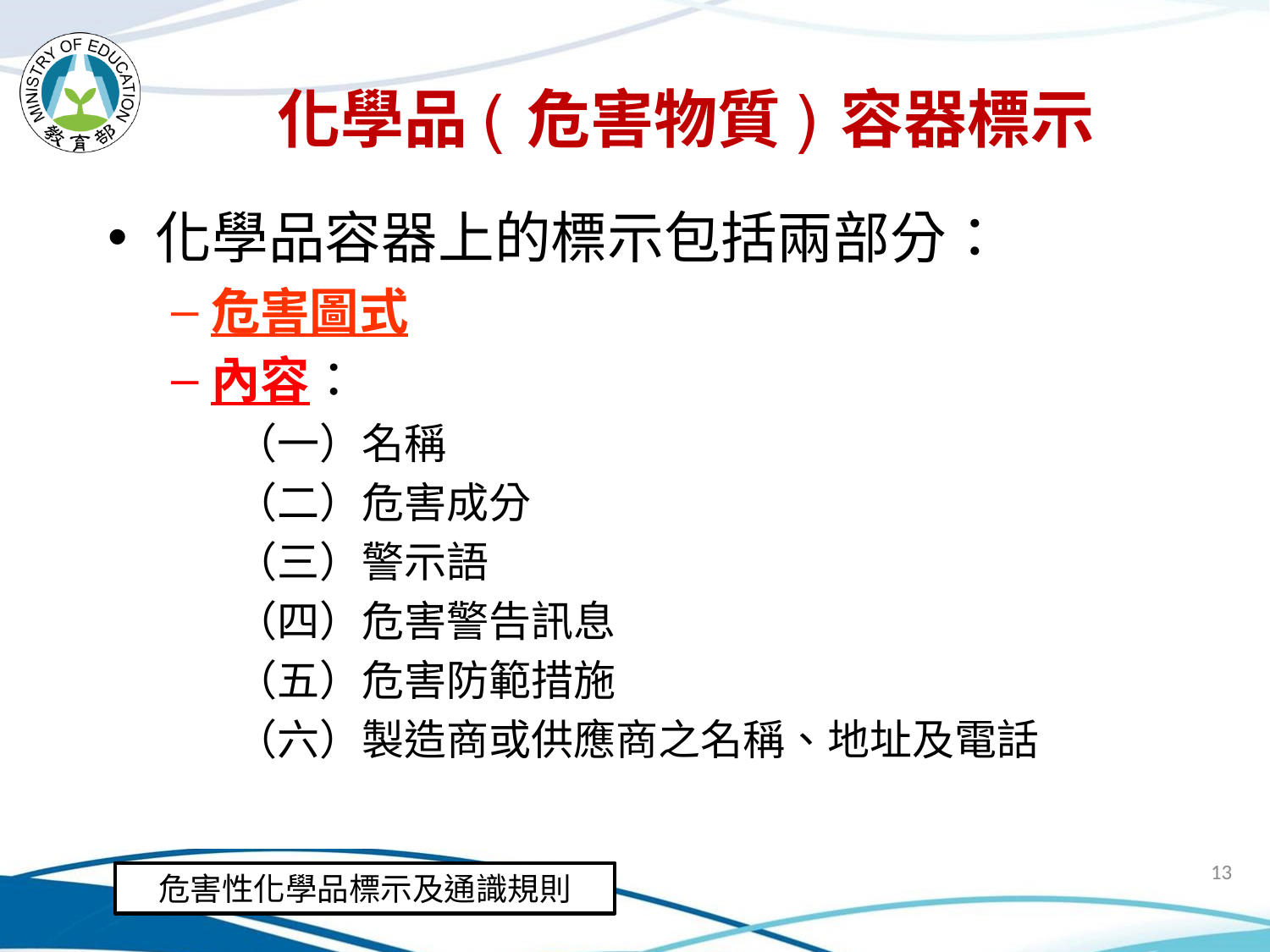

化學品(危害物質)容器標示
化學品容器上的標示包括兩部分：
危害圖式
內容：
（一）名稱
（二）危害成分
（三）警示語
（四）危害警告訊息
（五）危害防範措施
（六）製造商或供應商之名稱、地址及電話
13
危害性化學品標示及通識規則